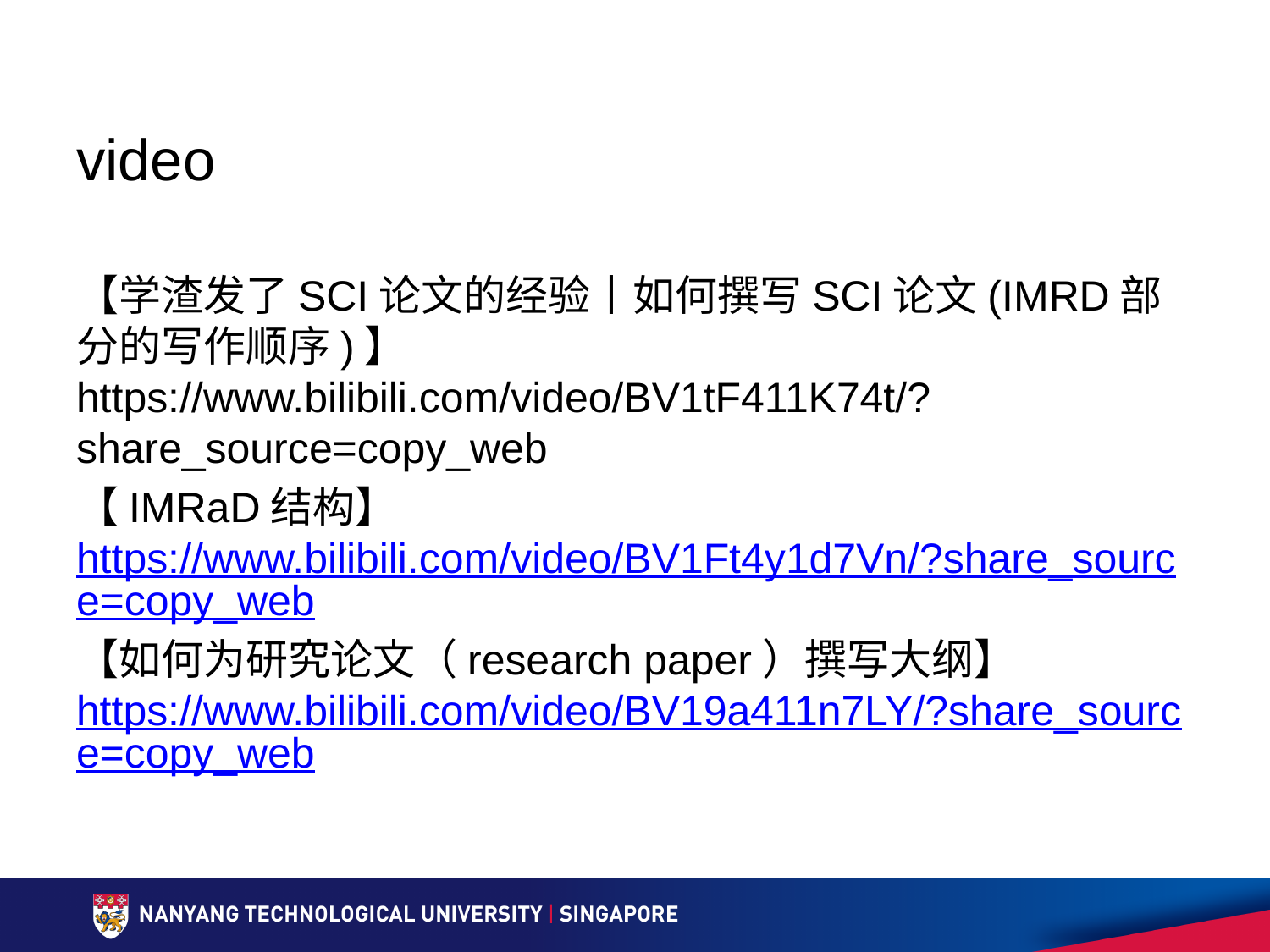

# video
【学渣发了SCI论文的经验丨如何撰写SCI论文(IMRD部分的写作顺序)】 https://www.bilibili.com/video/BV1tF411K74t/?share_source=copy_web
【IMRaD结构】 https://www.bilibili.com/video/BV1Ft4y1d7Vn/?share_source=copy_web
【如何为研究论文（research paper）撰写大纲】 https://www.bilibili.com/video/BV19a411n7LY/?share_source=copy_web